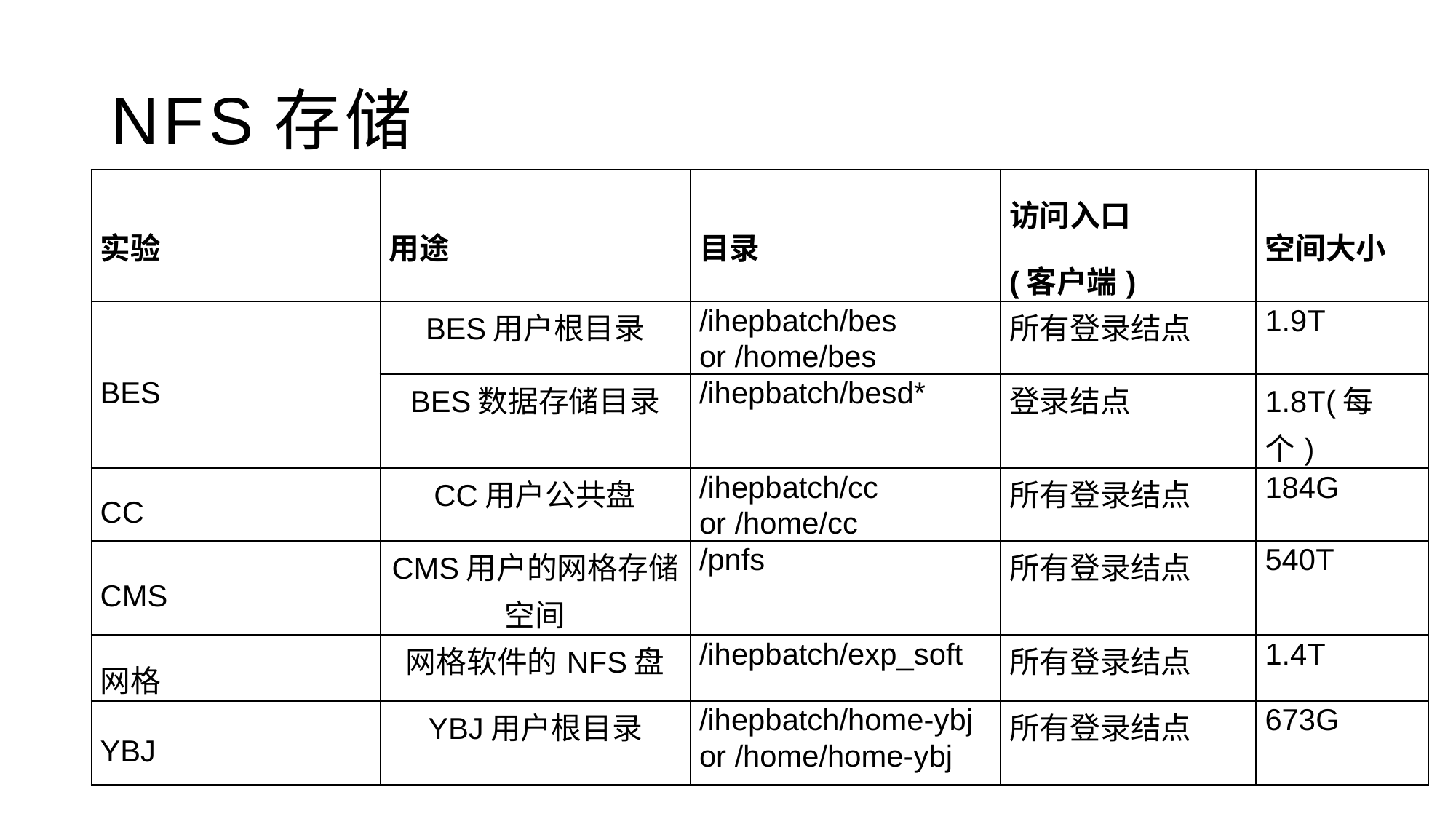

# NFS存储
| 实验 | 用途 | 目录 | 访问入口 (客户端) | 空间大小 |
| --- | --- | --- | --- | --- |
| BES | BES用户根目录 | /ihepbatch/bes or /home/bes | 所有登录结点 | 1.9T |
|  | BES数据存储目录 | /ihepbatch/besd\* | 登录结点 | 1.8T(每个) |
| CC | CC用户公共盘 | /ihepbatch/cc or /home/cc | 所有登录结点 | 184G |
| CMS | CMS用户的网格存储空间 | /pnfs | 所有登录结点 | 540T |
| 网格 | 网格软件的NFS盘 | /ihepbatch/exp\_soft | 所有登录结点 | 1.4T |
| YBJ | YBJ用户根目录 | /ihepbatch/home-ybj or /home/home-ybj | 所有登录结点 | 673G |